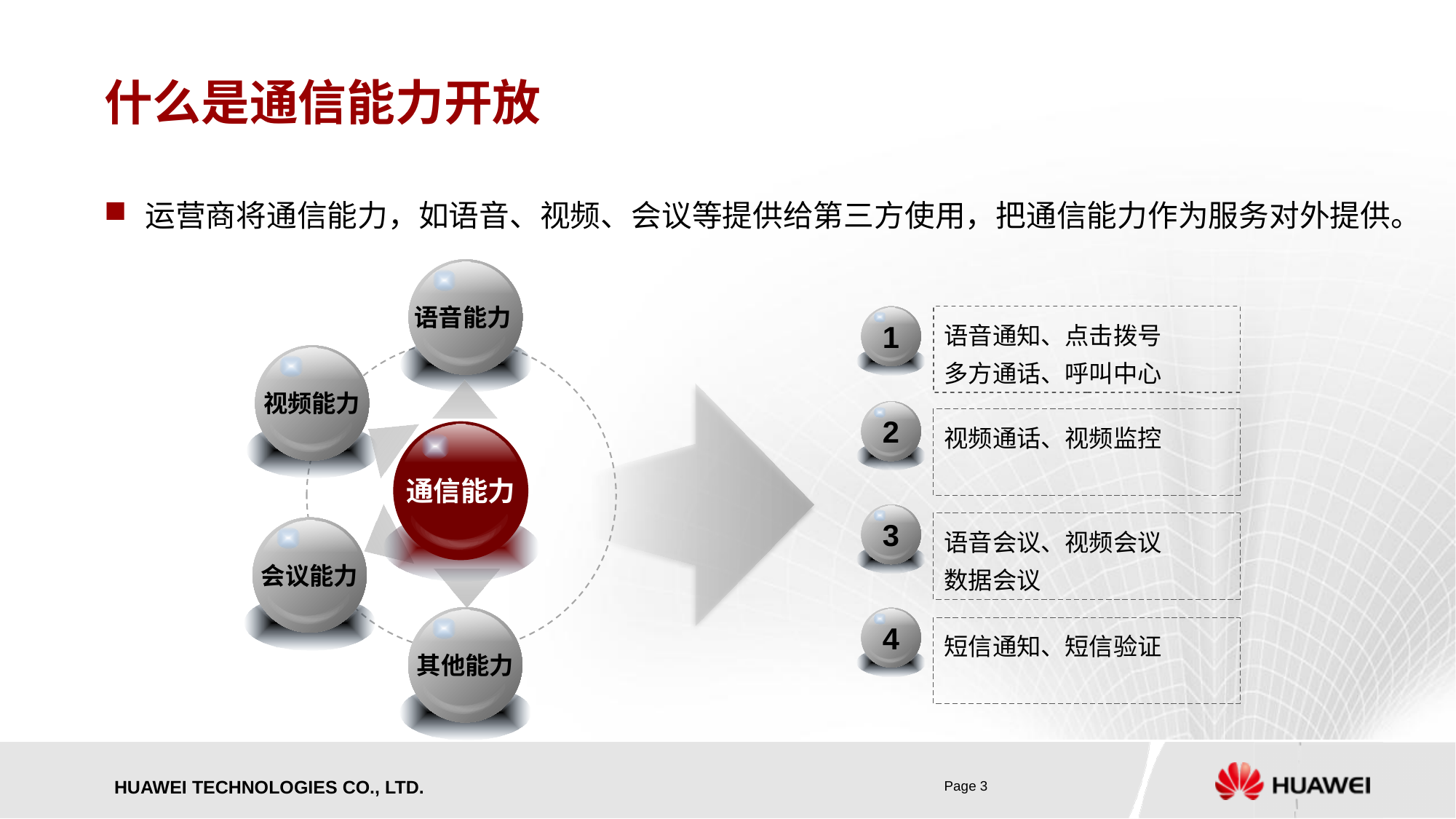

# 什么是通信能力开放
运营商将通信能力，如语音、视频、会议等提供给第三方使用，把通信能力作为服务对外提供。
语音能力

1

语音通知、点击拨号
多方通话、呼叫中心

视频能力

2

视频通话、视频监控

通信能力

3

语音会议、视频会议
数据会议
会议能力

其他能力

4

短信通知、短信验证